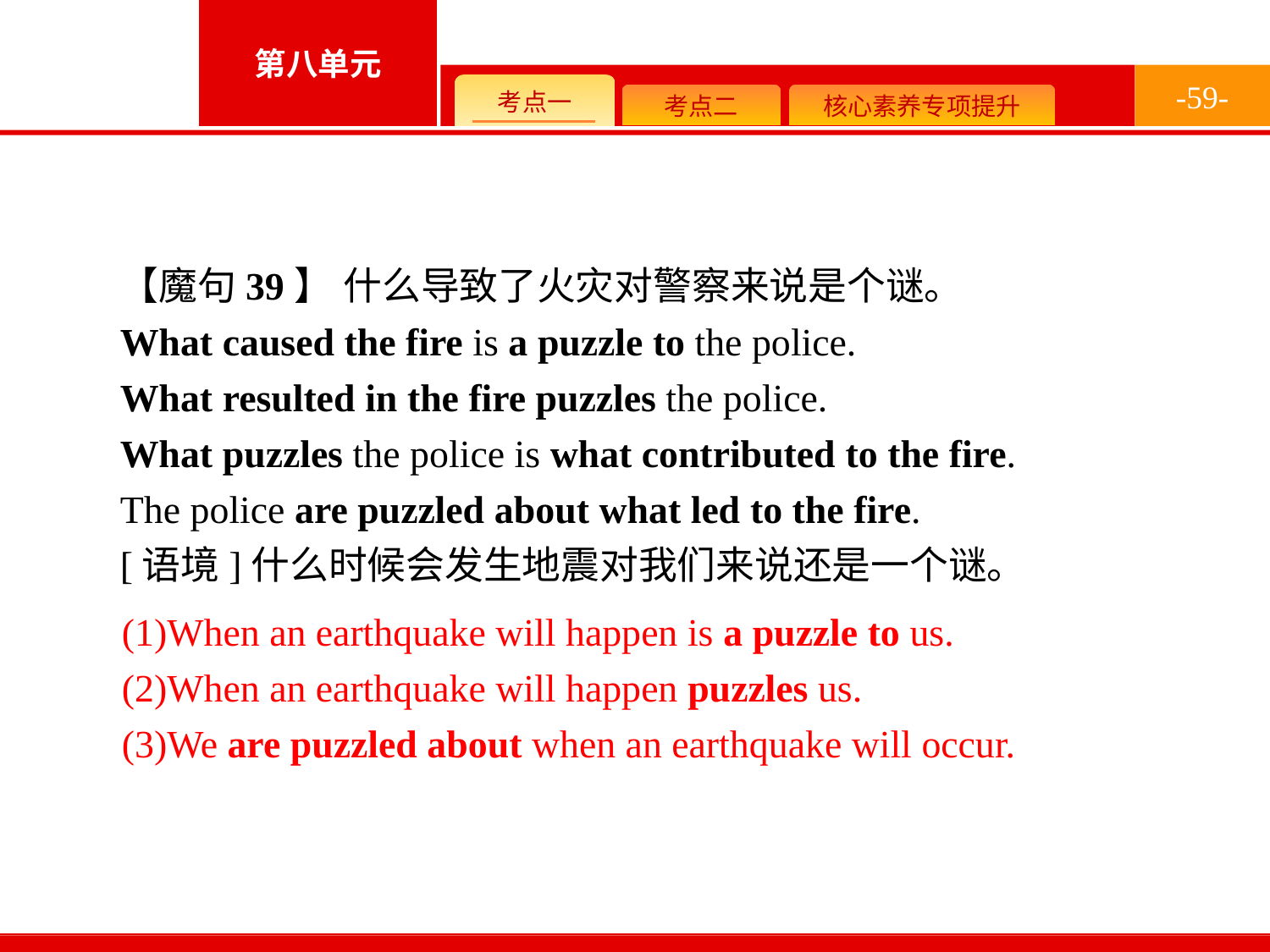

-59-
【魔句39】 什么导致了火灾对警察来说是个谜。
What caused the fire is a puzzle to the police.
What resulted in the fire puzzles the police.
What puzzles the police is what contributed to the fire.
The police are puzzled about what led to the fire.
[语境]什么时候会发生地震对我们来说还是一个谜。
(1)When an earthquake will happen is a puzzle to us.
(2)When an earthquake will happen puzzles us.
(3)We are puzzled about when an earthquake will occur.